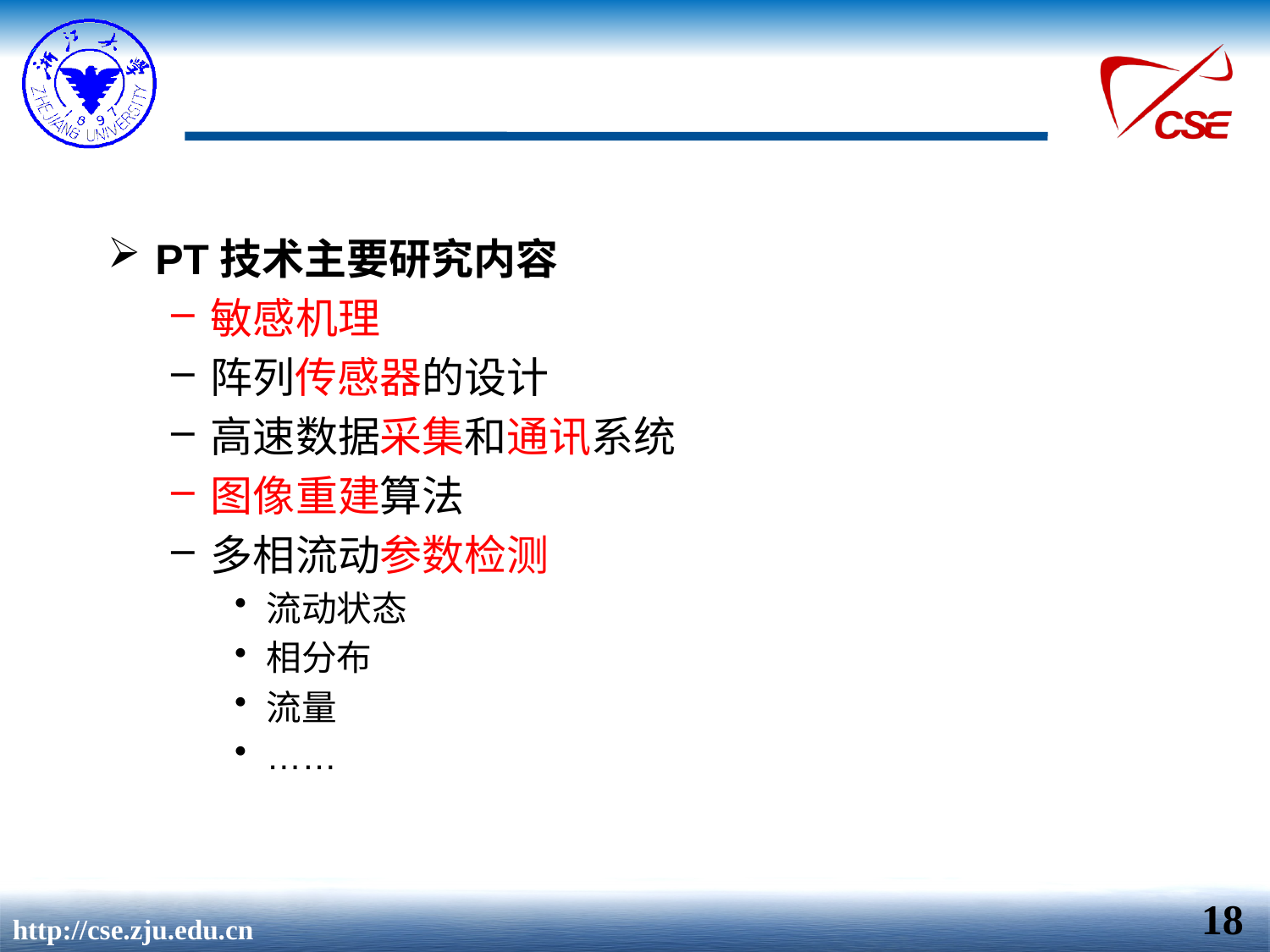

PT技术主要研究内容
敏感机理
阵列传感器的设计
高速数据采集和通讯系统
图像重建算法
多相流动参数检测
流动状态
相分布
流量
……